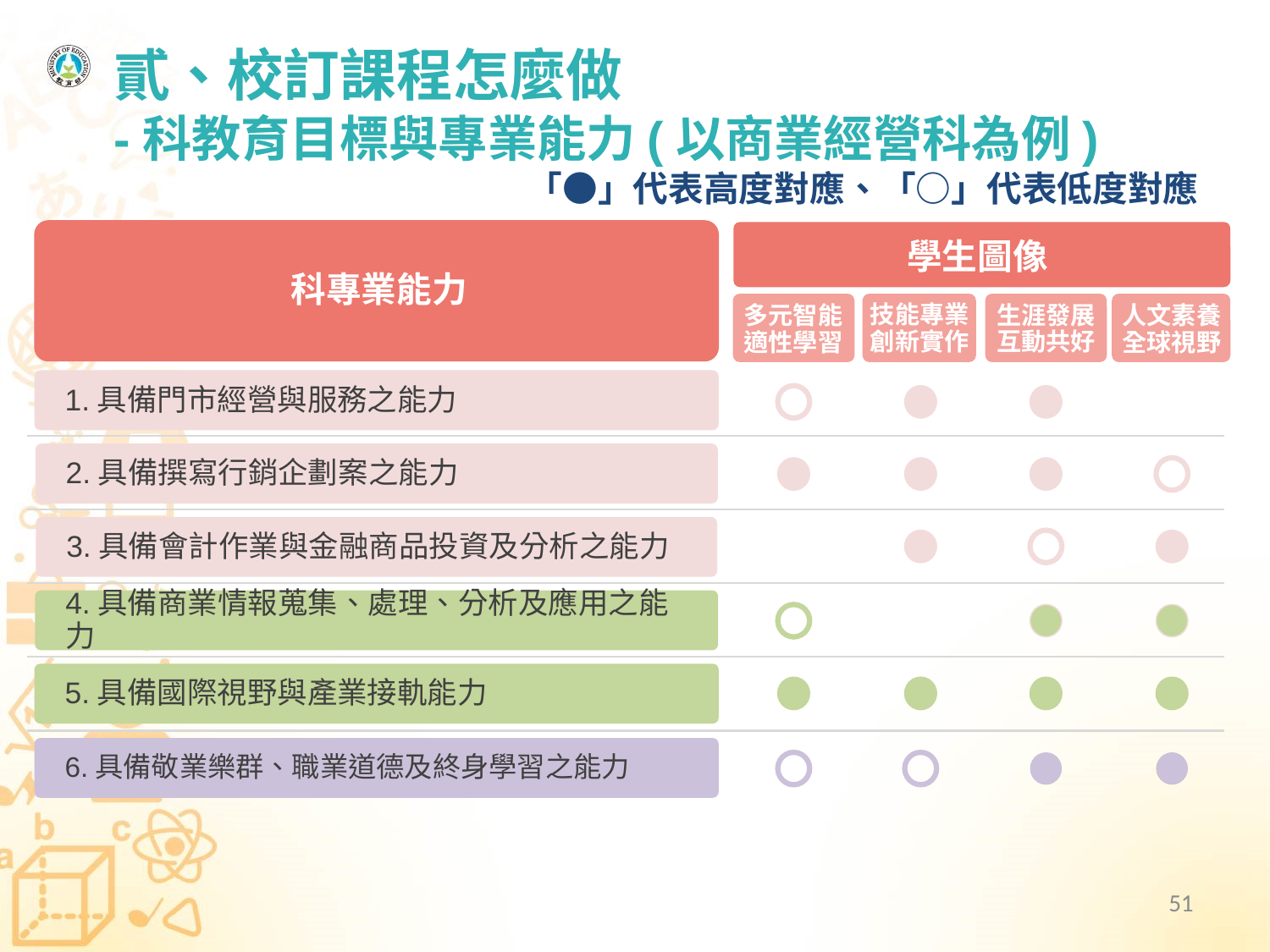

貳、校訂課程怎麼做
-科教育目標與專業能力(以商業經營科為例)
　　　　　　　　　　　   「●」代表高度對應、「○」代表低度對應

科專業能力

學生圖像

多元智能
適性學習

技能專業
創新實作

生涯發展
互動共好

人文素養
全球視野

1.具備門市經營與服務之能力

2.具備撰寫行銷企劃案之能力

3.具備會計作業與金融商品投資及分析之能力

4.具備商業情報蒐集、處理、分析及應用之能力

5.具備國際視野與產業接軌能力

6.具備敬業樂群、職業道德及終身學習之能力

51